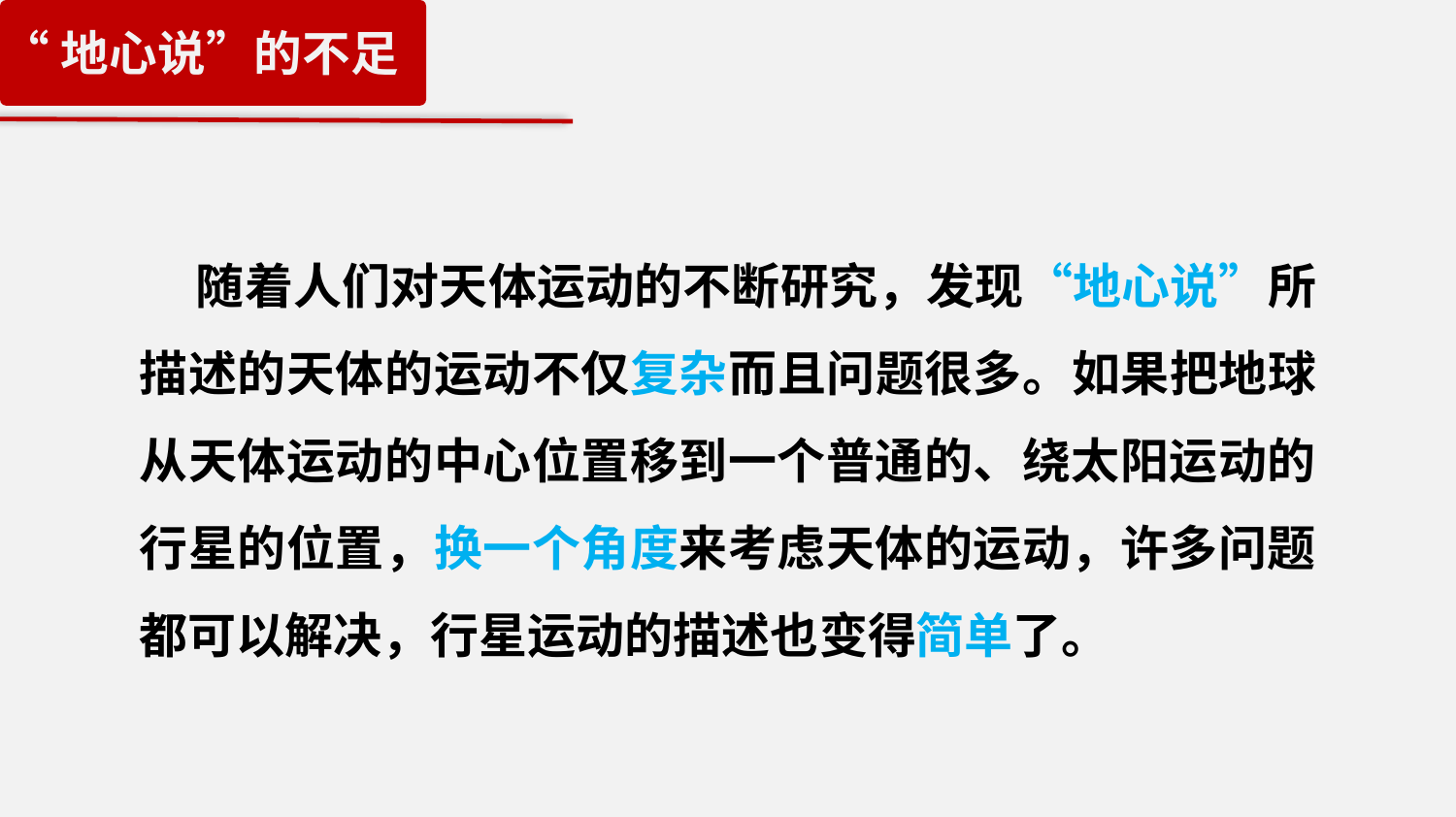

“地心说”的不足

    随着人们对天体运动的不断研究，发现“地心说”所描述的天体的运动不仅复杂而且问题很多。如果把地球从天体运动的中心位置移到一个普通的、绕太阳运动的行星的位置，换一个角度来考虑天体的运动，许多问题都可以解决，行星运动的描述也变得简单了。